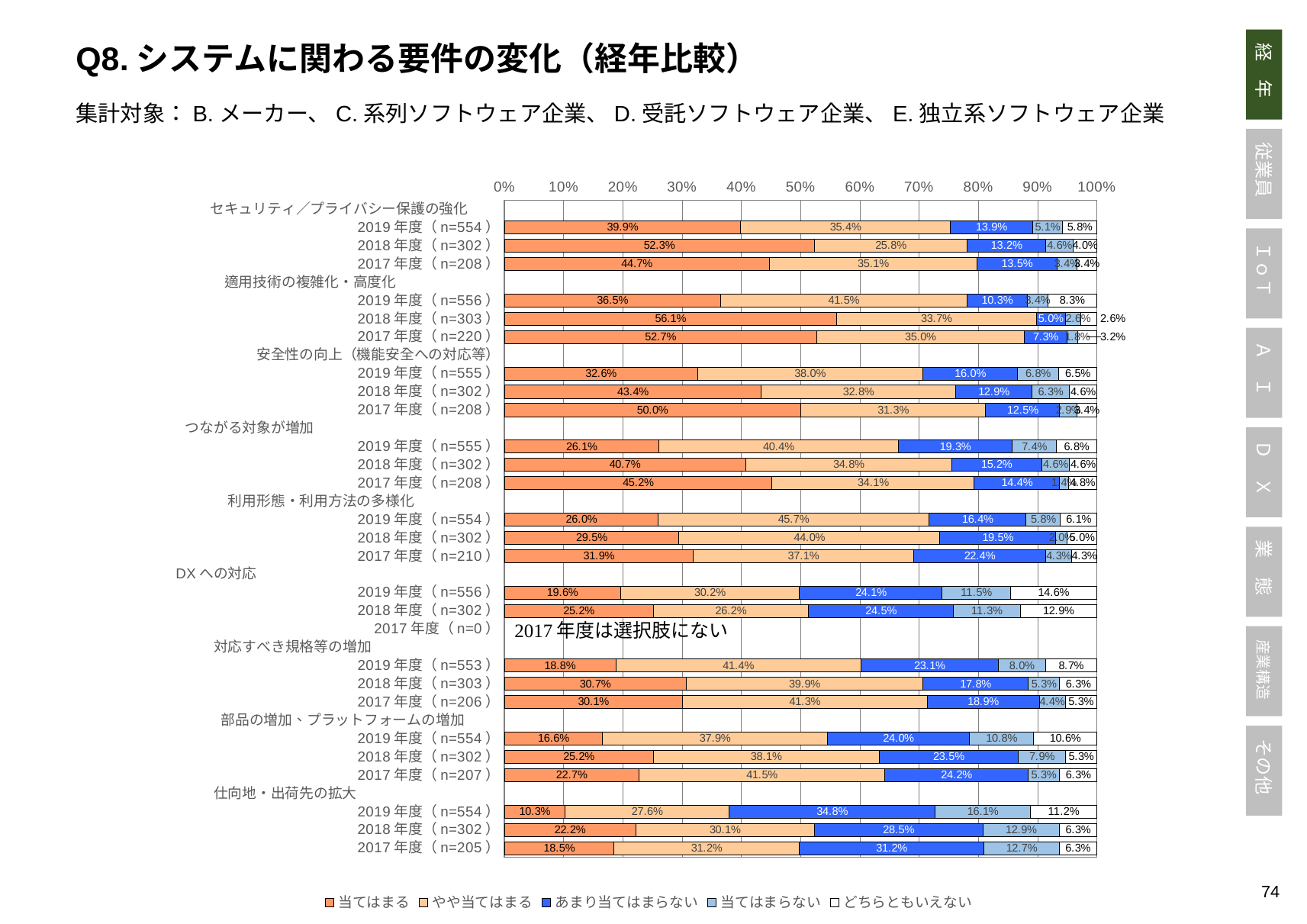

Q8.システムに関わる要件の変化（経年比較）
集計対象：B.メーカー、C.系列ソフトウェア企業、D.受託ソフトウェア企業、E.独立系ソフトウェア企業

### Chart

| Category | 当てはまる | やや当てはまる | あまり当てはまらない | 当てはまらない | どちらともいえない |
|---|---|---|---|---|---|
| セキュリティ／プライバシー保護の強化　　  | None | None | None | None | None |
| 2019年度（n=554） | 0.3989169675090253 | 0.35379061371841153 | 0.13898916967509026 | 0.05054151624548736 | 0.05776173285198556 |
| 2018年度（n=302） | 0.5231788079470199 | 0.2582781456953642 | 0.13245033112582782 | 0.046357615894039736 | 0.039735099337748346 |
| 2017年度（n=208） | 0.44711538461538464 | 0.35096153846153844 | 0.1346153846153846 | 0.03365384615384615 | 0.03365384615384615 |
| 適用技術の複雑化・高度化　　　　　　　  | None | None | None | None | None |
| 2019年度（n=556） | 0.36510791366906475 | 0.4154676258992806 | 0.10251798561151079 | 0.0341726618705036 | 0.08273381294964029 |
| 2018年度（n=303） | 0.5610561056105611 | 0.33663366336633666 | 0.04950495049504951 | 0.026402640264026403 | 0.026402640264026403 |
| 2017年度（n=220） | 0.5272727272727272 | 0.35 | 0.07272727272727272 | 0.01818181818181818 | 0.031818181818181815 |
| 安全性の向上（機能安全への対応等） | None | None | None | None | None |
| 2019年度（n=555） | 0.3261261261261261 | 0.3801801801801802 | 0.16036036036036036 | 0.06846846846846846 | 0.06486486486486487 |
| 2018年度（n=302） | 0.4337748344370861 | 0.32781456953642385 | 0.1291390728476821 | 0.06291390728476821 | 0.046357615894039736 |
| 2017年度（n=208） | 0.5 | 0.3125 | 0.125 | 0.028846153846153848 | 0.03365384615384615 |
| つながる対象が増加　　　　　　　　　　　　　 | None | None | None | None | None |
| 2019年度（n=555） | 0.26126126126126126 | 0.4036036036036036 | 0.1927927927927928 | 0.07387387387387387 | 0.06846846846846846 |
| 2018年度（n=302） | 0.40728476821192056 | 0.347682119205298 | 0.152317880794702 | 0.046357615894039736 | 0.046357615894039736 |
| 2017年度（n=208） | 0.4519230769230769 | 0.34134615384615385 | 0.14423076923076922 | 0.014423076923076924 | 0.04807692307692308 |
| 利用形態・利用方法の多様化　　　　　　 | None | None | None | None | None |
| 2019年度（n=554） | 0.259927797833935 | 0.4566787003610108 | 0.16425992779783394 | 0.05776173285198556 | 0.061371841155234655 |
| 2018年度（n=302） | 0.2947019867549669 | 0.44039735099337746 | 0.19536423841059603 | 0.019867549668874173 | 0.04966887417218543 |
| 2017年度（n=210） | 0.319047619047619 | 0.37142857142857144 | 0.22380952380952382 | 0.04285714285714286 | 0.04285714285714286 |
| DXへの対応　　　　　　　　　　　　　　　　　 | None | None | None | None | None |
| 2019年度（n=556） | 0.1960431654676259 | 0.302158273381295 | 0.24100719424460432 | 0.11510791366906475 | 0.14568345323741008 |
| 2018年度（n=302） | 0.25165562913907286 | 0.26158940397350994 | 0.24503311258278146 | 0.11258278145695365 | 0.1291390728476821 |
| 2017年度（n=0） | None | None | None | None | None |
| 対応すべき規格等の増加　　　　　　　　　 | None | None | None | None | None |
| 2019年度（n=553） | 0.18806509945750452 | 0.4141048824593128 | 0.2314647377938517 | 0.07956600361663653 | 0.0867992766726944 |
| 2018年度（n=303） | 0.3069306930693069 | 0.39933993399339934 | 0.1782178217821782 | 0.052805280528052806 | 0.0627062706270627 |
| 2017年度（n=206） | 0.30097087378640774 | 0.41262135922330095 | 0.18932038834951456 | 0.043689320388349516 | 0.05339805825242718 |
| 部品の増加、プラットフォームの増加　　   | None | None | None | None | None |
| 2019年度（n=554） | 0.16606498194945848 | 0.37906137184115524 | 0.24007220216606498 | 0.10830324909747292 | 0.10649819494584838 |
| 2018年度（n=302） | 0.25165562913907286 | 0.38079470198675497 | 0.23509933774834438 | 0.07947019867549669 | 0.052980132450331126 |
| 2017年度（n=207） | 0.22705314009661837 | 0.41545893719806765 | 0.24154589371980675 | 0.05314009661835749 | 0.06280193236714976 |
| 仕向地・出荷先の拡大　　　　　　　　　　 | None | None | None | None | None |
| 2019年度（n=554） | 0.10288808664259928 | 0.27617328519855594 | 0.3483754512635379 | 0.16064981949458484 | 0.11191335740072202 |
| 2018年度（n=302） | 0.22185430463576158 | 0.30132450331125826 | 0.2847682119205298 | 0.1291390728476821 | 0.06291390728476821 |
| 2017年度（n=205） | 0.18536585365853658 | 0.3121951219512195 | 0.3121951219512195 | 0.12682926829268293 | 0.06341463414634146 |
74